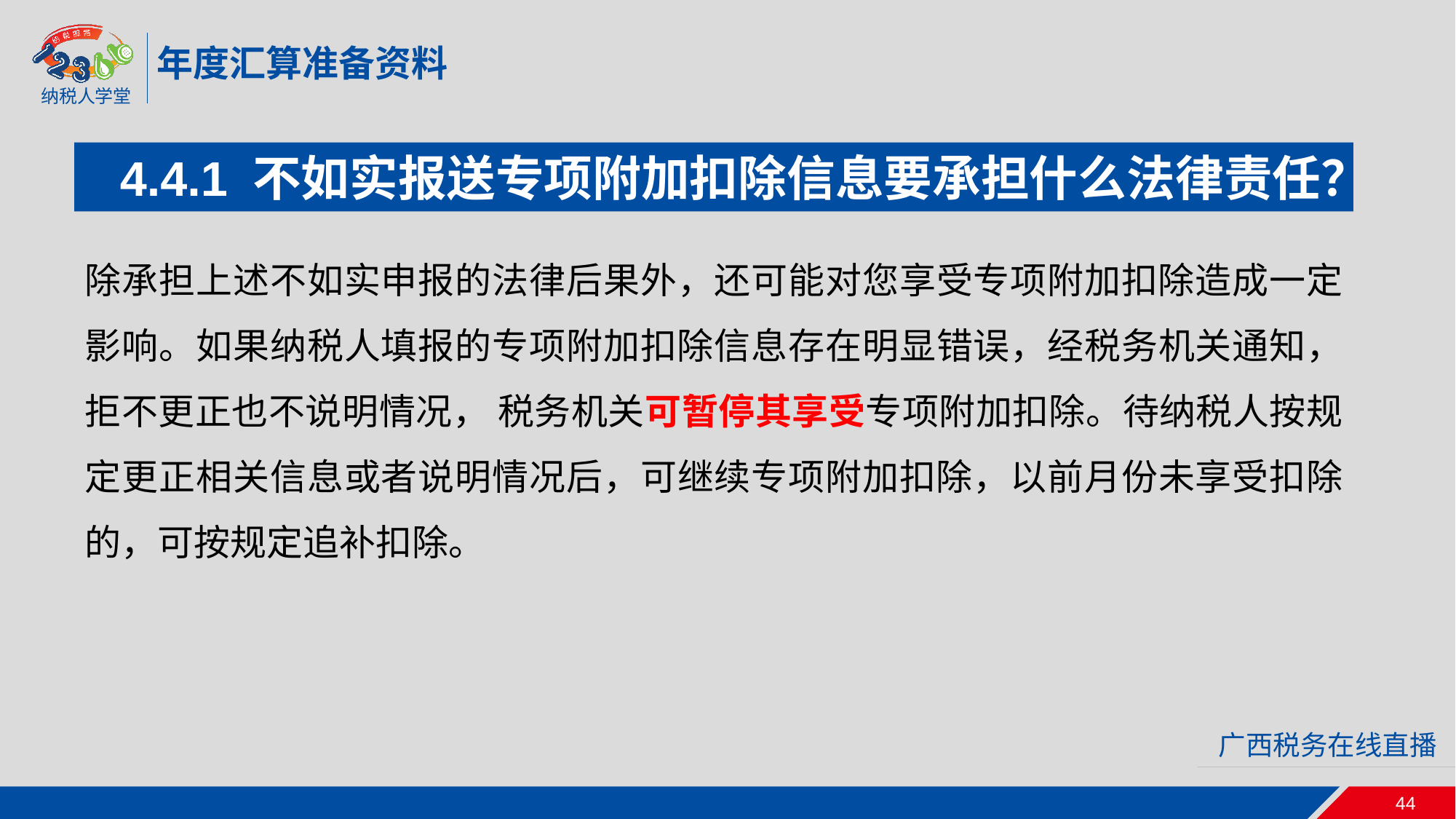

年度汇算准备资料
 4.4.1 不如实报送专项附加扣除信息要承担什么法律责任？
除承担上述不如实申报的法律后果外，还可能对您享受专项附加扣除造成一定影响。如果纳税人填报的专项附加扣除信息存在明显错误，经税务机关通知，拒不更正也不说明情况， 税务机关可暂停其享受专项附加扣除。待纳税人按规定更正相关信息或者说明情况后，可继续专项附加扣除，以前月份未享受扣除的，可按规定追补扣除。